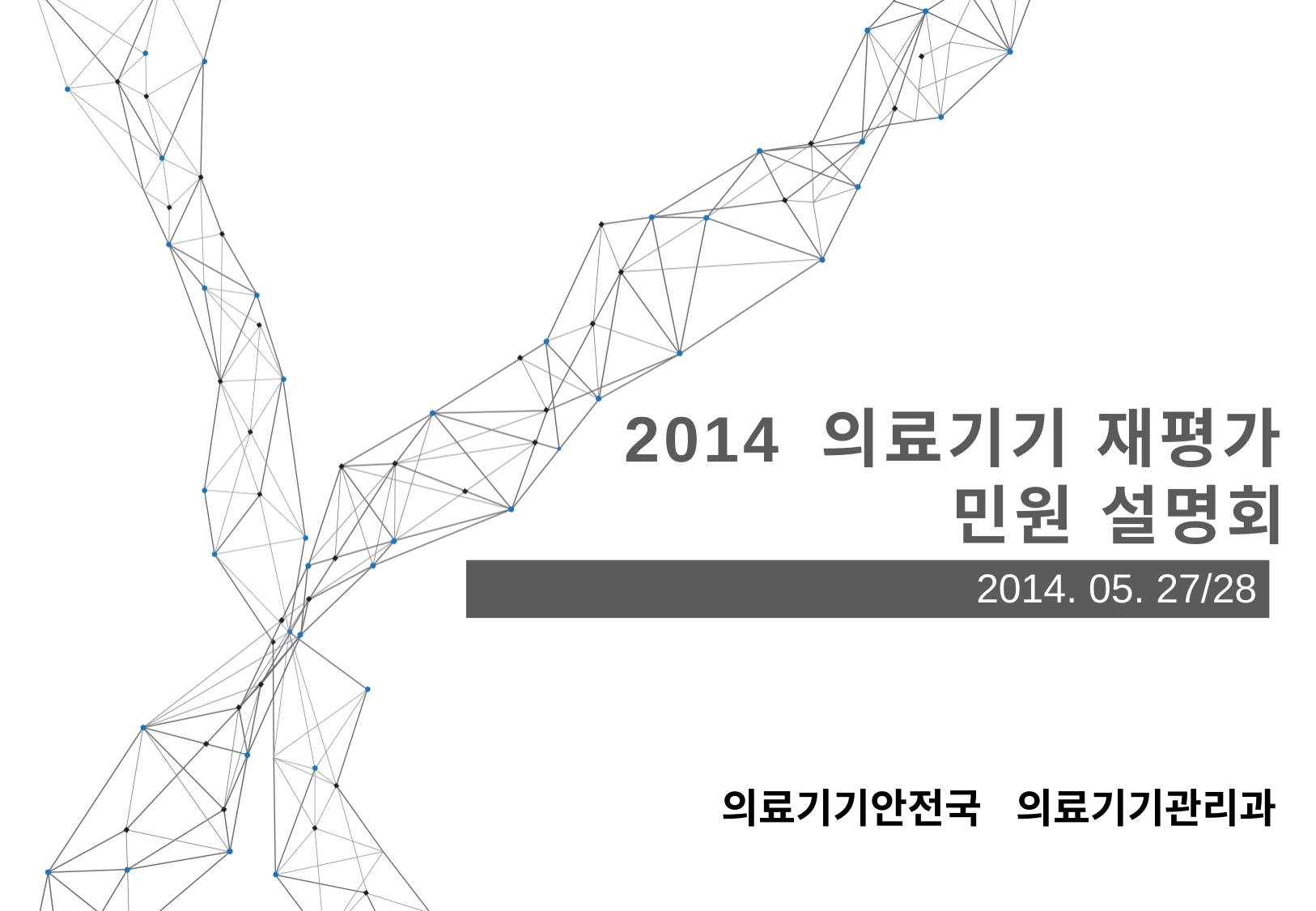

# 2014 의료기기 재평가 민원 설명회
2014. 05. 27/28

의료기기안전국   의료기기관리과